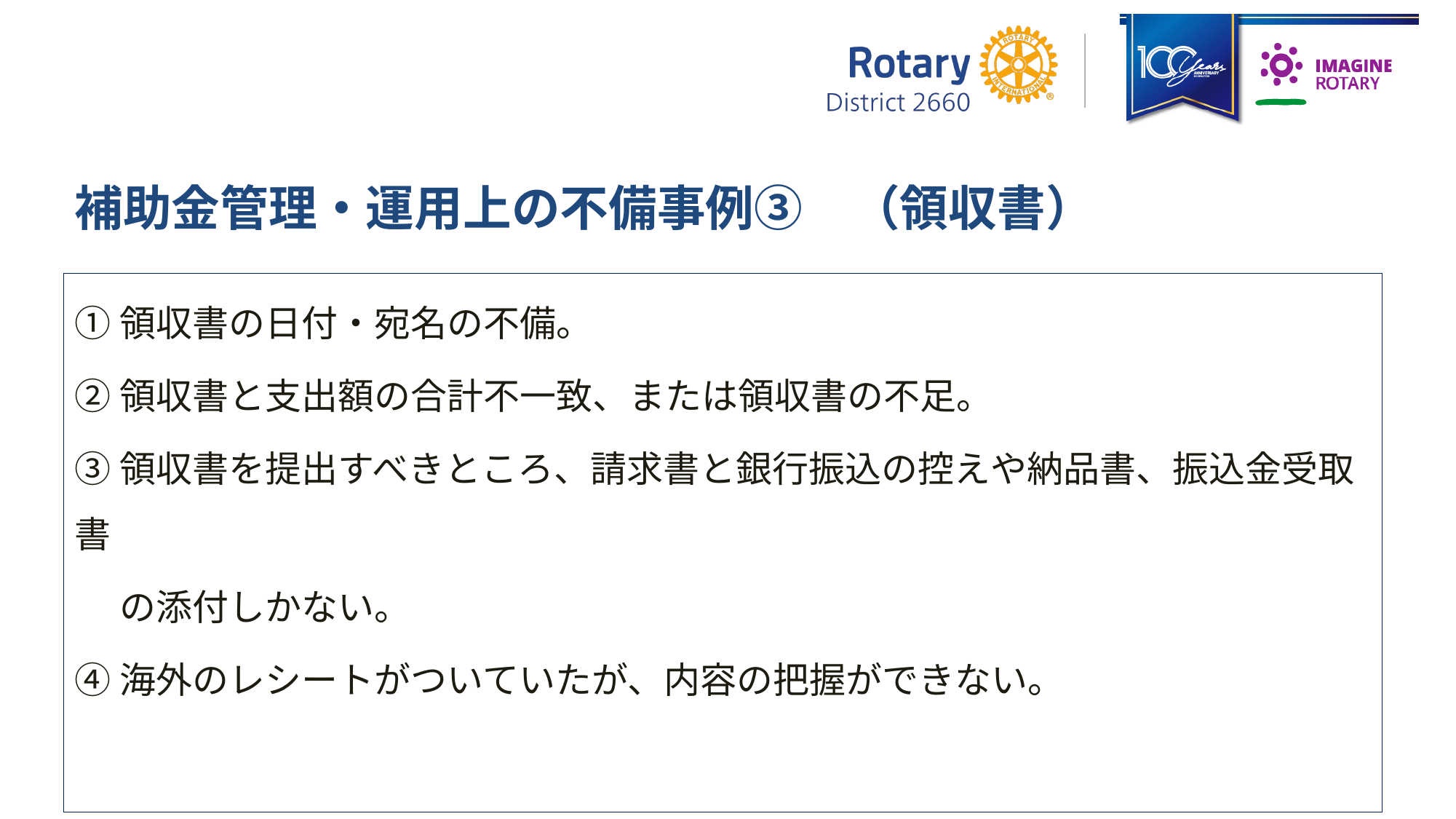

補助金管理・運用上の不備事例③　（領収書）
①領収書の日付・宛名の不備。
②領収書と支出額の合計不一致、または領収書の不足。
③領収書を提出すべきところ、請求書と銀行振込の控えや納品書、振込金受取書
③の添付しかない。
④海外のレシートがついていたが、内容の把握ができない。